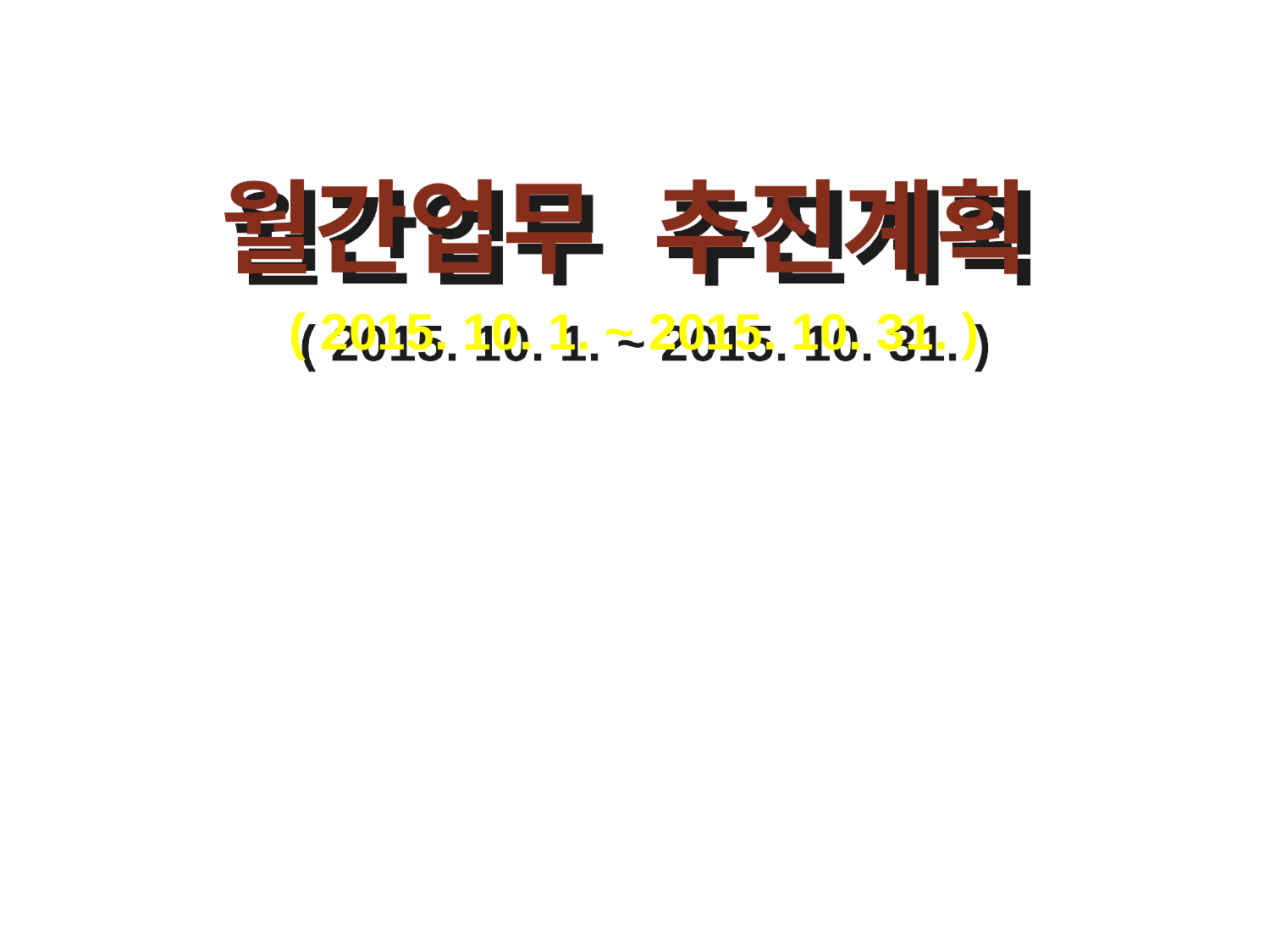

월간업무  추진계획
( 2015. 10. 1. ~ 2015. 10. 31. )